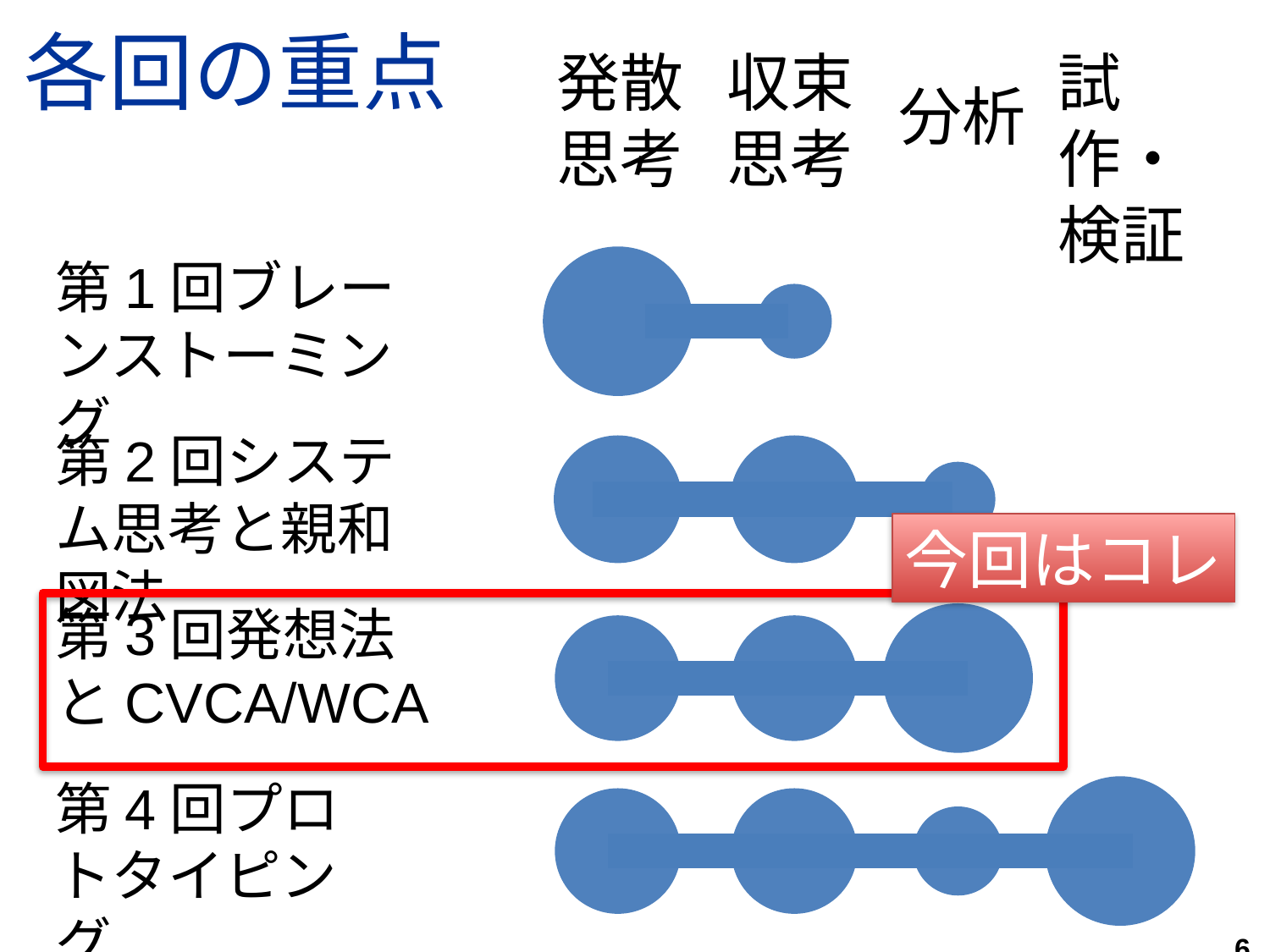

各回の重点
発散思考
収束思考
試作・検証
分析
第1回ブレーンストーミング

第2回システム思考と親和図法

今回はコレ
第3回発想法とCVCA/WCA

第4回プロトタイピング

6